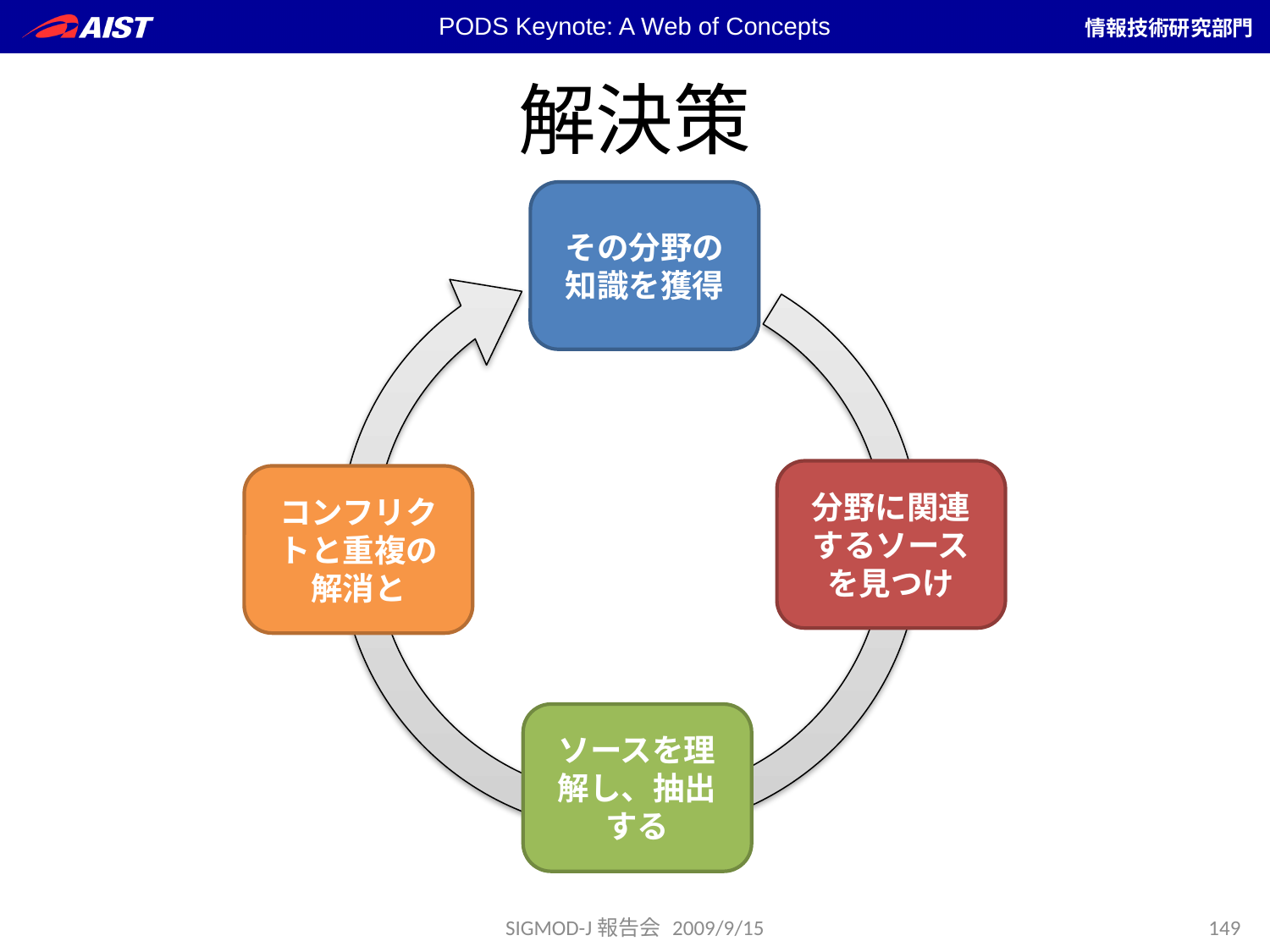

PODS Keynote: A Web of Concepts
# 解決策
その分野の
知識を獲得
分野に関連するソースを見つけ
コンフリクトと重複の解消と
ソースを理解し、抽出する

SIGMOD-J報告会 2009/9/15
149